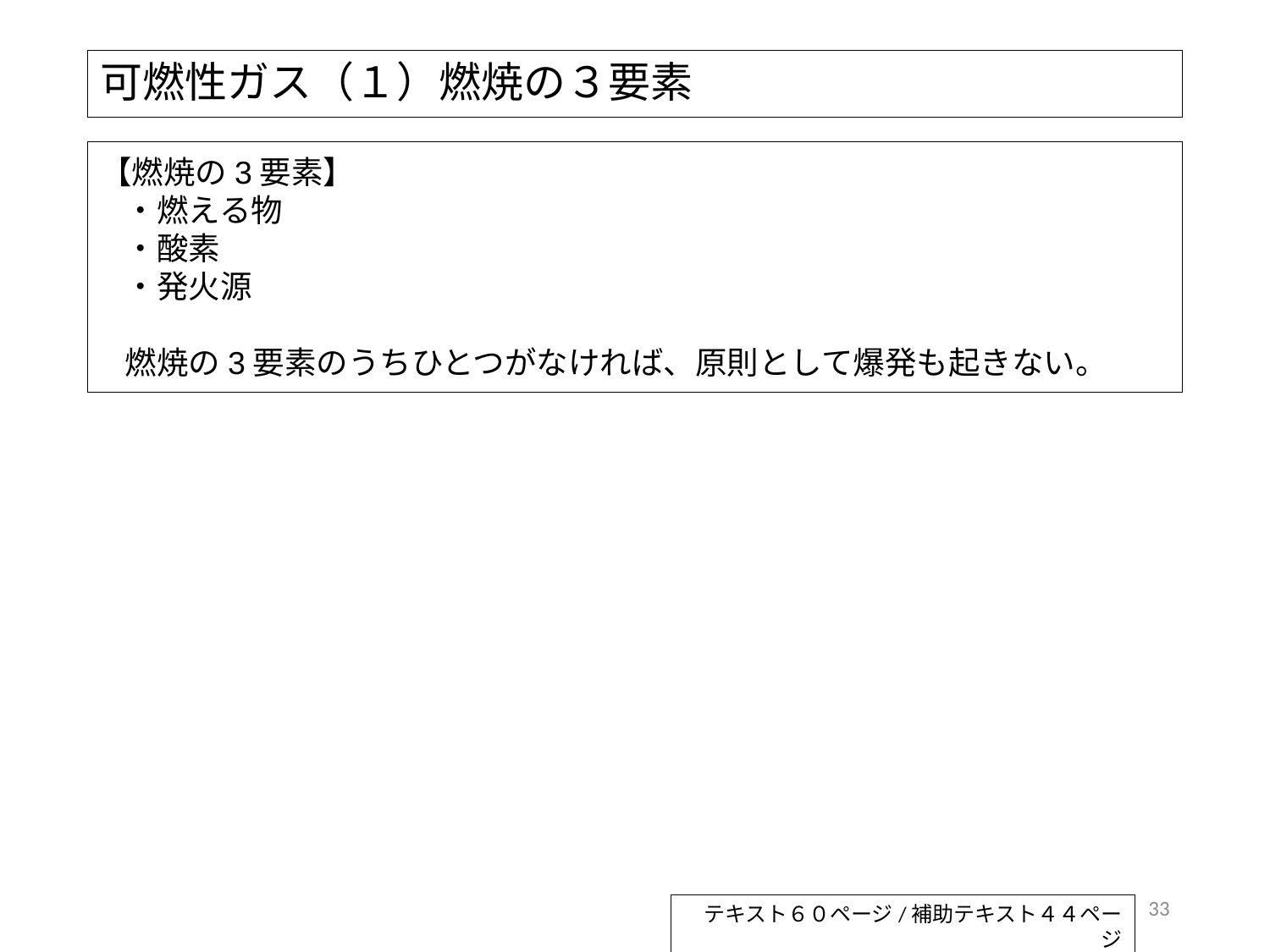

# 可燃性ガス（１）燃焼の３要素
【燃焼の3要素】
・燃える物
・酸素
・発火源

燃焼の3要素のうちひとつがなければ、原則として爆発も起きない。
33
テキスト６０ページ/補助テキスト４４ページ